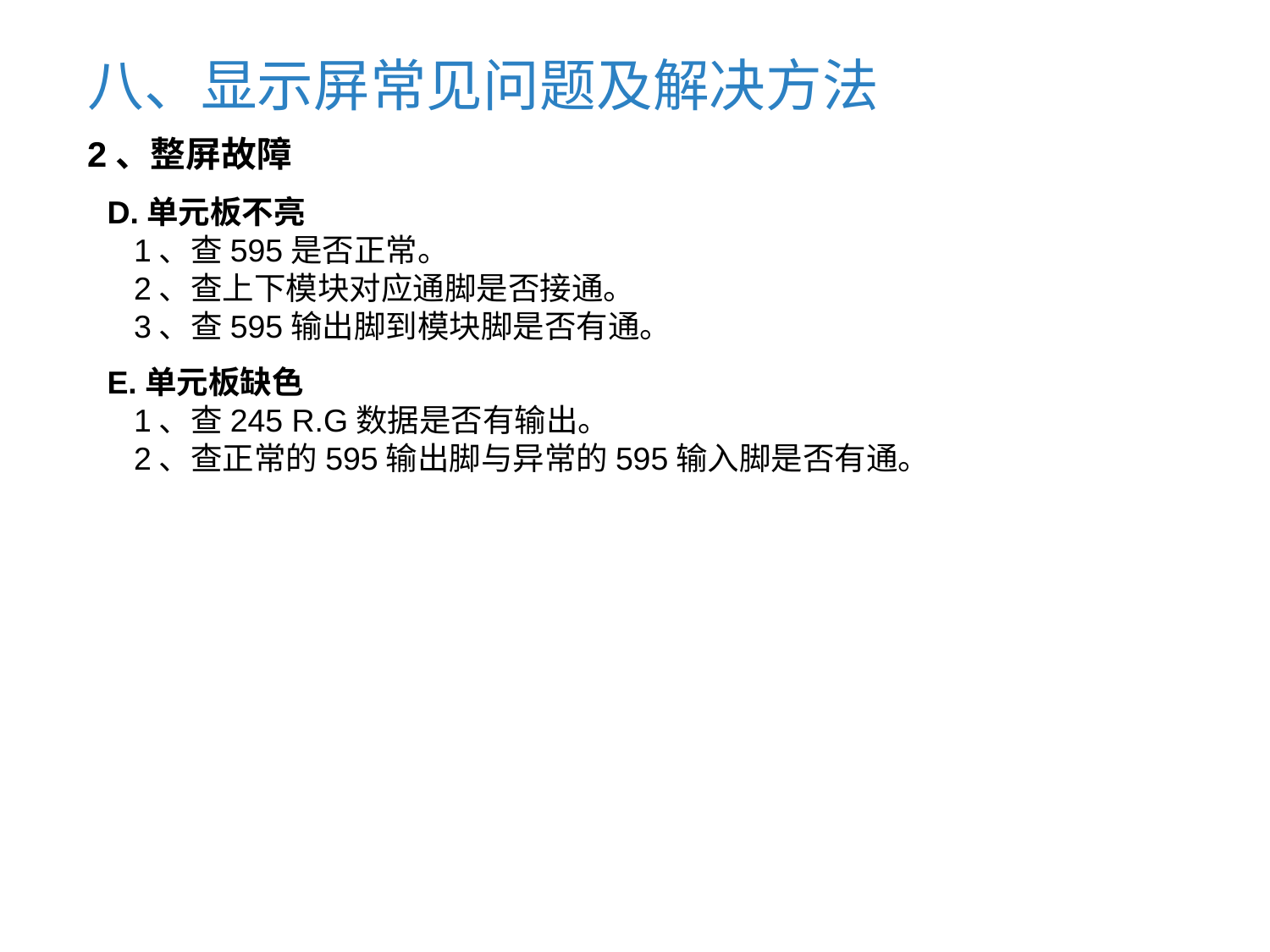

# 八、显示屏常见问题及解决方法
2、整屏故障
D.单元板不亮
   1、查595是否正常。
   2、查上下模块对应通脚是否接通。
   3、查595输出脚到模块脚是否有通。
E.单元板缺色
   1、查245 R.G数据是否有输出。
   2、查正常的595输出脚与异常的595输入脚是否有通。